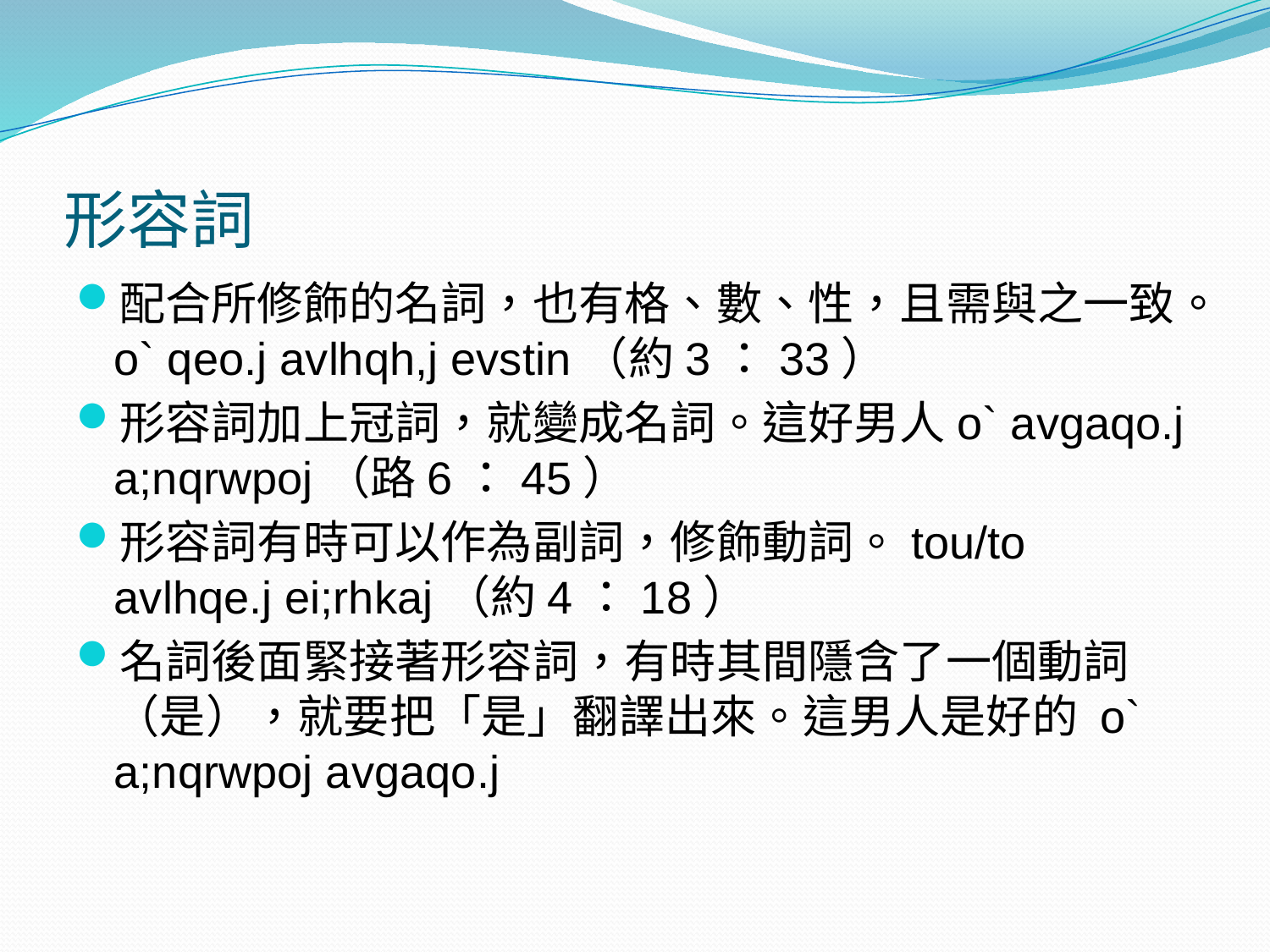

# 形容詞
配合所修飾的名詞，也有格、數、性，且需與之一致。o` qeo.j avlhqh,j evstin（約3：33）
形容詞加上冠詞，就變成名詞。這好男人o` avgaqo.j a;nqrwpoj（路6：45）
形容詞有時可以作為副詞，修飾動詞。tou/to avlhqe.j ei;rhkaj（約4：18）
名詞後面緊接著形容詞，有時其間隱含了一個動詞（是），就要把「是」翻譯出來。這男人是好的 o` a;nqrwpoj avgaqo.j